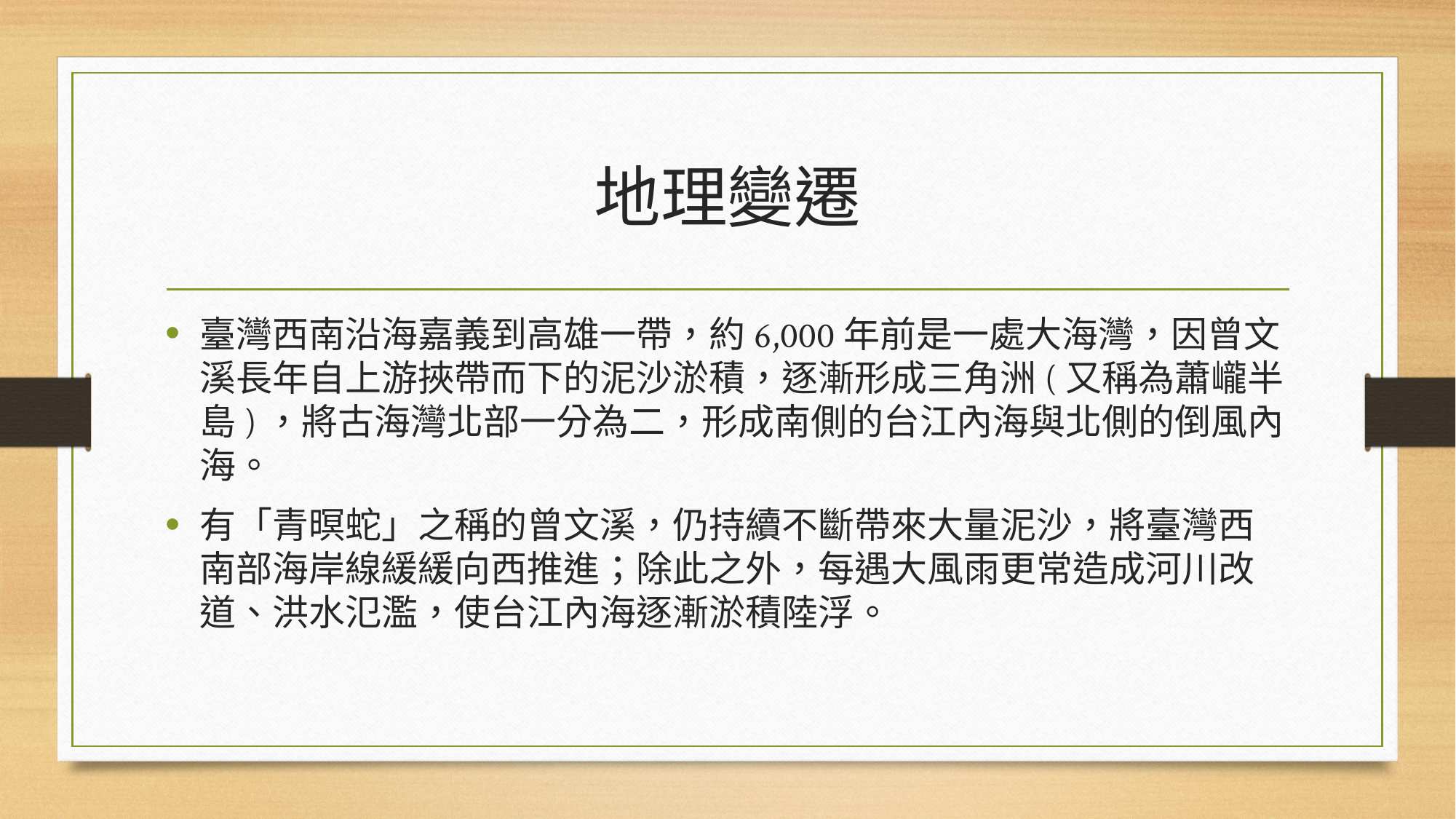

# 地理變遷
臺灣西南沿海嘉義到高雄一帶，約6,000年前是一處大海灣，因曾文溪長年自上游挾帶而下的泥沙淤積，逐漸形成三角洲(又稱為蕭巄半島)，將古海灣北部一分為二，形成南側的台江內海與北側的倒風內海。
有「青暝蛇」之稱的曾文溪，仍持續不斷帶來大量泥沙，將臺灣西南部海岸線緩緩向西推進；除此之外，每遇大風雨更常造成河川改道、洪水氾濫，使台江內海逐漸淤積陸浮。